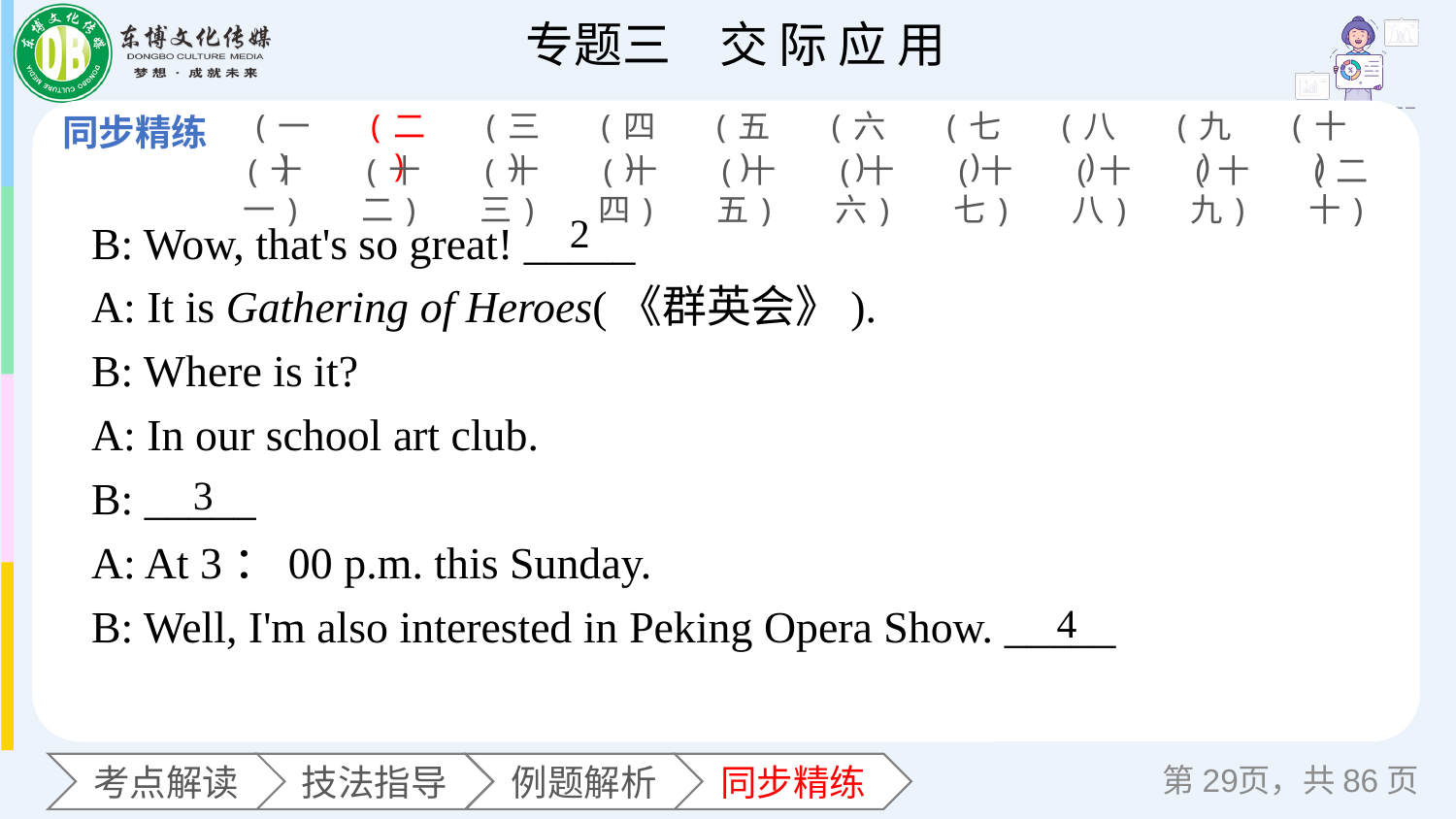

(一)
(二)
(三)
(四)
(五)
(六)
(七)
(八)
(九)
(十)
(十一)
(十二)
(十三)
(十四)
(十五)
(十六)
(十七)
(十八)
(十九)
(二十)
B: Wow, that's so great! _____
A: It is Gathering of Heroes(《群英会》).
B: Where is it?
A: In our school art club.
B: _____
A: At 3：00 p.m. this Sunday.
B: Well, I'm also interested in Peking Opera Show. _____
2
3
4
第29页，共86页